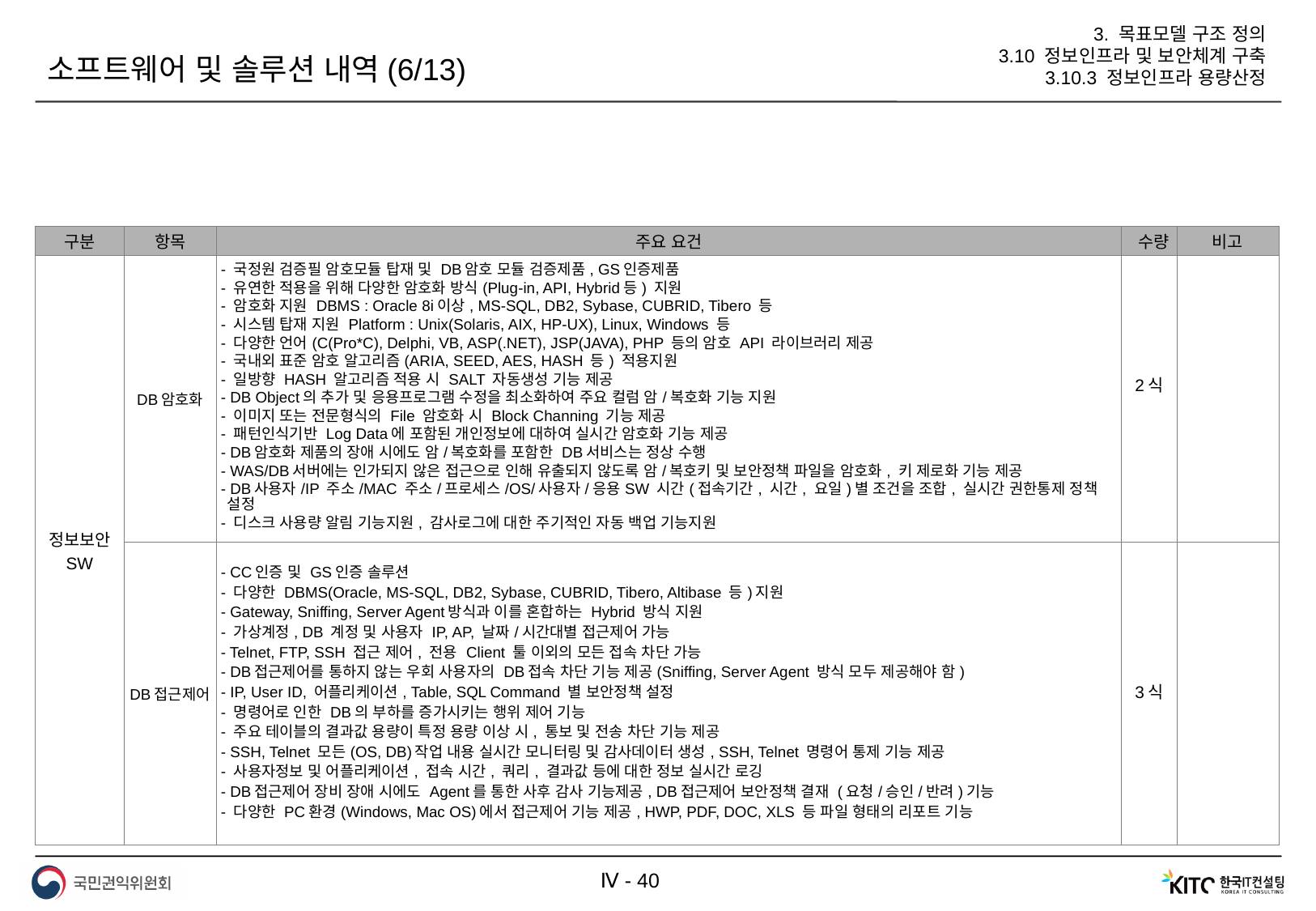

3. 목표모델 구조 정의
3.10 정보인프라 및 보안체계 구축
3.10.3 정보인프라 용량산정
소프트웨어 및 솔루션 내역(6/13)
| 구분 | 항목 | 주요 요건 | 수량 | 비고 |
| --- | --- | --- | --- | --- |
| 정보보안 SW | DB암호화 | - 국정원 검증필 암호모듈 탑재 및 DB암호 모듈 검증제품, GS인증제품 - 유연한 적용을 위해 다양한 암호화 방식(Plug-in, API, Hybrid등) 지원 - 암호화 지원 DBMS : Oracle 8i이상, MS-SQL, DB2, Sybase, CUBRID, Tibero 등 - 시스템 탑재 지원 Platform : Unix(Solaris, AIX, HP-UX), Linux, Windows 등 - 다양한 언어(C(Pro\*C), Delphi, VB, ASP(.NET), JSP(JAVA), PHP 등의 암호 API 라이브러리 제공 - 국내외 표준 암호 알고리즘(ARIA, SEED, AES, HASH 등) 적용지원 - 일방향 HASH 알고리즘 적용 시 SALT 자동생성 기능 제공 - DB Object의 추가 및 응용프로그램 수정을 최소화하여 주요 컬럼 암/복호화 기능 지원 - 이미지 또는 전문형식의 File 암호화 시 Block Channing 기능 제공 - 패턴인식기반 Log Data에 포함된 개인정보에 대하여 실시간 암호화 기능 제공 - DB암호화 제품의 장애 시에도 암/복호화를 포함한 DB서비스는 정상 수행 - WAS/DB서버에는 인가되지 않은 접근으로 인해 유출되지 않도록 암/복호키 및 보안정책 파일을 암호화, 키 제로화 기능 제공 - DB사용자/IP 주소/MAC 주소/프로세스/OS/사용자/응용SW 시간(접속기간, 시간, 요일)별 조건을 조합, 실시간 권한통제 정책 설정 - 디스크 사용량 알림 기능지원, 감사로그에 대한 주기적인 자동 백업 기능지원 | 2식 |  |
|  | DB접근제어 | - CC인증 및 GS인증 솔루션 - 다양한 DBMS(Oracle, MS-SQL, DB2, Sybase, CUBRID, Tibero, Altibase 등)지원 - Gateway, Sniffing, Server Agent방식과 이를 혼합하는 Hybrid 방식 지원 - 가상계정, DB 계정 및 사용자 IP, AP, 날짜/시간대별 접근제어 가능 - Telnet, FTP, SSH 접근 제어, 전용 Client 툴 이외의 모든 접속 차단 가능 - DB접근제어를 통하지 않는 우회 사용자의 DB접속 차단 기능 제공(Sniffing, Server Agent 방식 모두 제공해야 함) - IP, User ID, 어플리케이션, Table, SQL Command 별 보안정책 설정 - 명령어로 인한 DB의 부하를 증가시키는 행위 제어 기능 - 주요 테이블의 결과값 용량이 특정 용량 이상 시, 통보 및 전송 차단 기능 제공 - SSH, Telnet 모든(OS, DB)작업 내용 실시간 모니터링 및 감사데이터 생성, SSH, Telnet 명령어 통제 기능 제공 - 사용자정보 및 어플리케이션, 접속 시간, 쿼리, 결과값 등에 대한 정보 실시간 로깅 - DB접근제어 장비 장애 시에도 Agent를 통한 사후 감사 기능제공, DB접근제어 보안정책 결재 (요청/승인/반려)기능 - 다양한 PC환경(Windows, Mac OS)에서 접근제어 기능 제공, HWP, PDF, DOC, XLS 등 파일 형태의 리포트 기능 | 3식 |  |